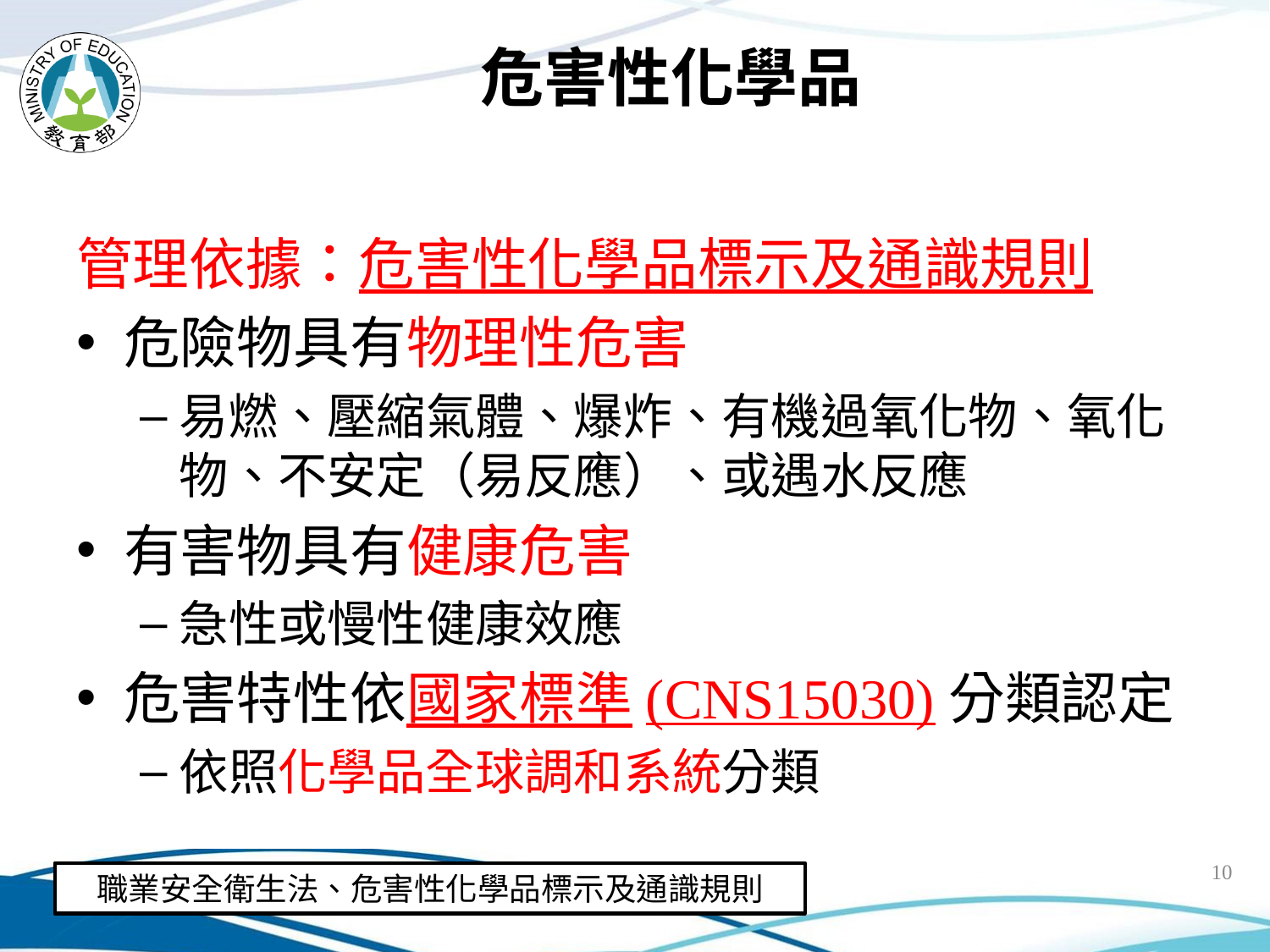

# 危害性化學品
管理依據：危害性化學品標示及通識規則
危險物具有物理性危害
易燃、壓縮氣體、爆炸、有機過氧化物、氧化物、不安定（易反應）、或遇水反應
有害物具有健康危害
急性或慢性健康效應
危害特性依國家標準(CNS15030)分類認定
依照化學品全球調和系統分類
10
職業安全衛生法、危害性化學品標示及通識規則